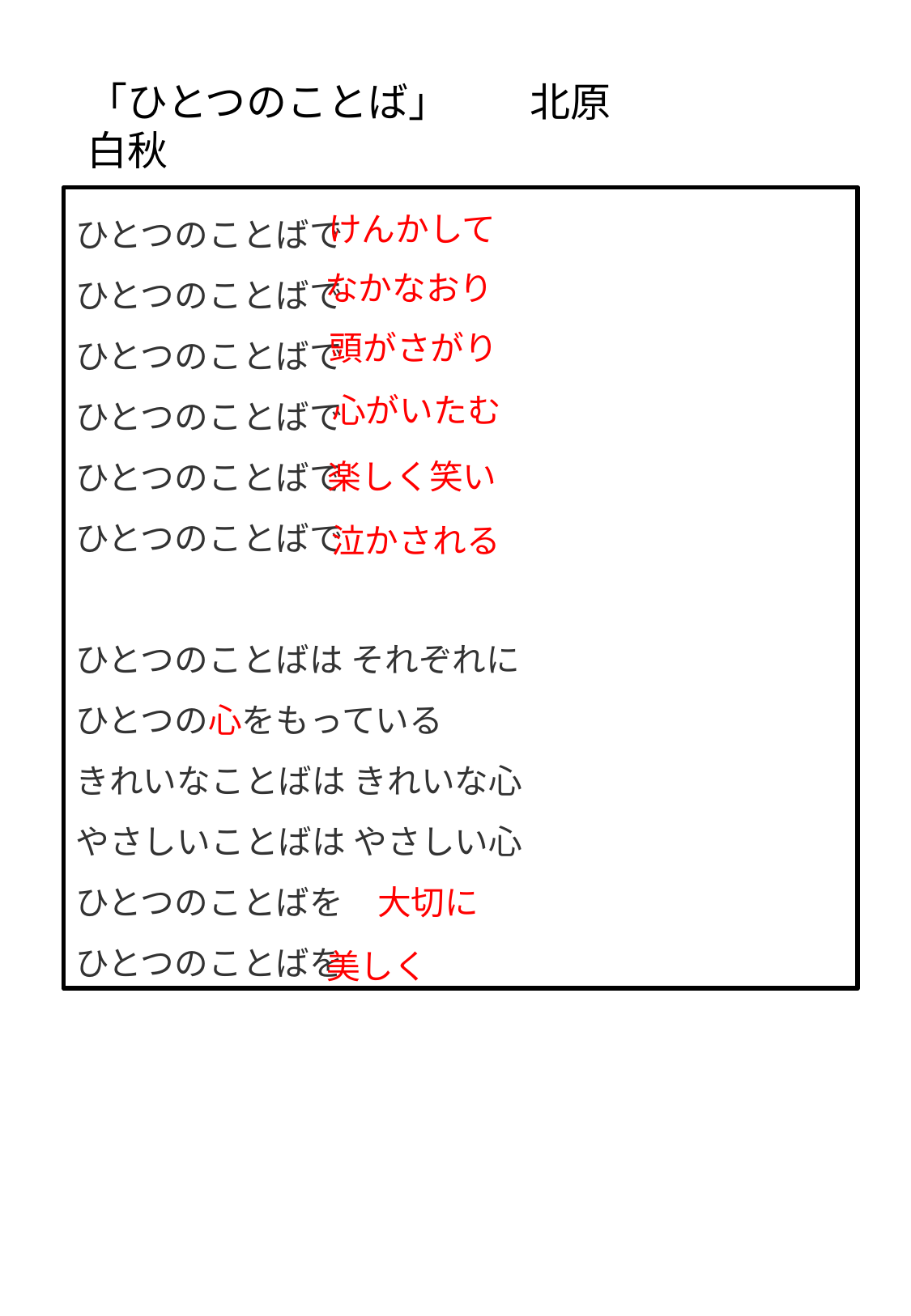

「ひとつのことば」　　北原白秋
ひとつのことばで
ひとつのことばで
ひとつのことばで
ひとつのことばで
ひとつのことばで
ひとつのことばで
ひとつのことばは それぞれに
ひとつの心をもっている
きれいなことばは きれいな心
やさしいことばは やさしい心
ひとつのことばを　大切に
ひとつのことばを
けんかして
なかなおり
頭がさがり
心がいたむ
楽しく笑い
泣かされる
美しく